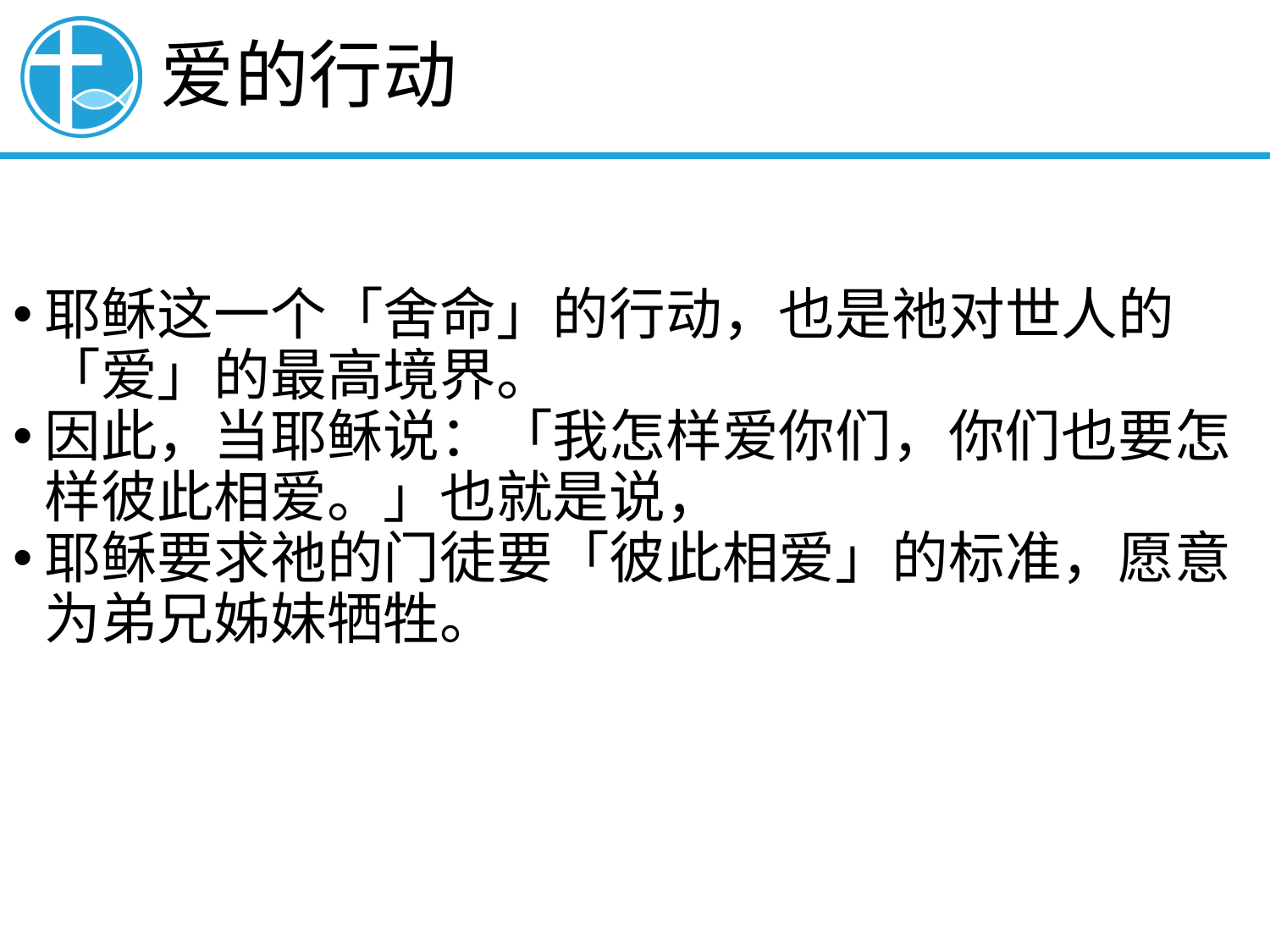

# 爱的行动
耶稣这一个「舍命」的行动，也是祂对世人的「爱」的最高境界。
因此，当耶稣说：「我怎样爱你们，你们也要怎样彼此相爱。」也就是说，
耶稣要求祂的门徒要「彼此相爱」的标准，愿意为弟兄姊妹牺牲。